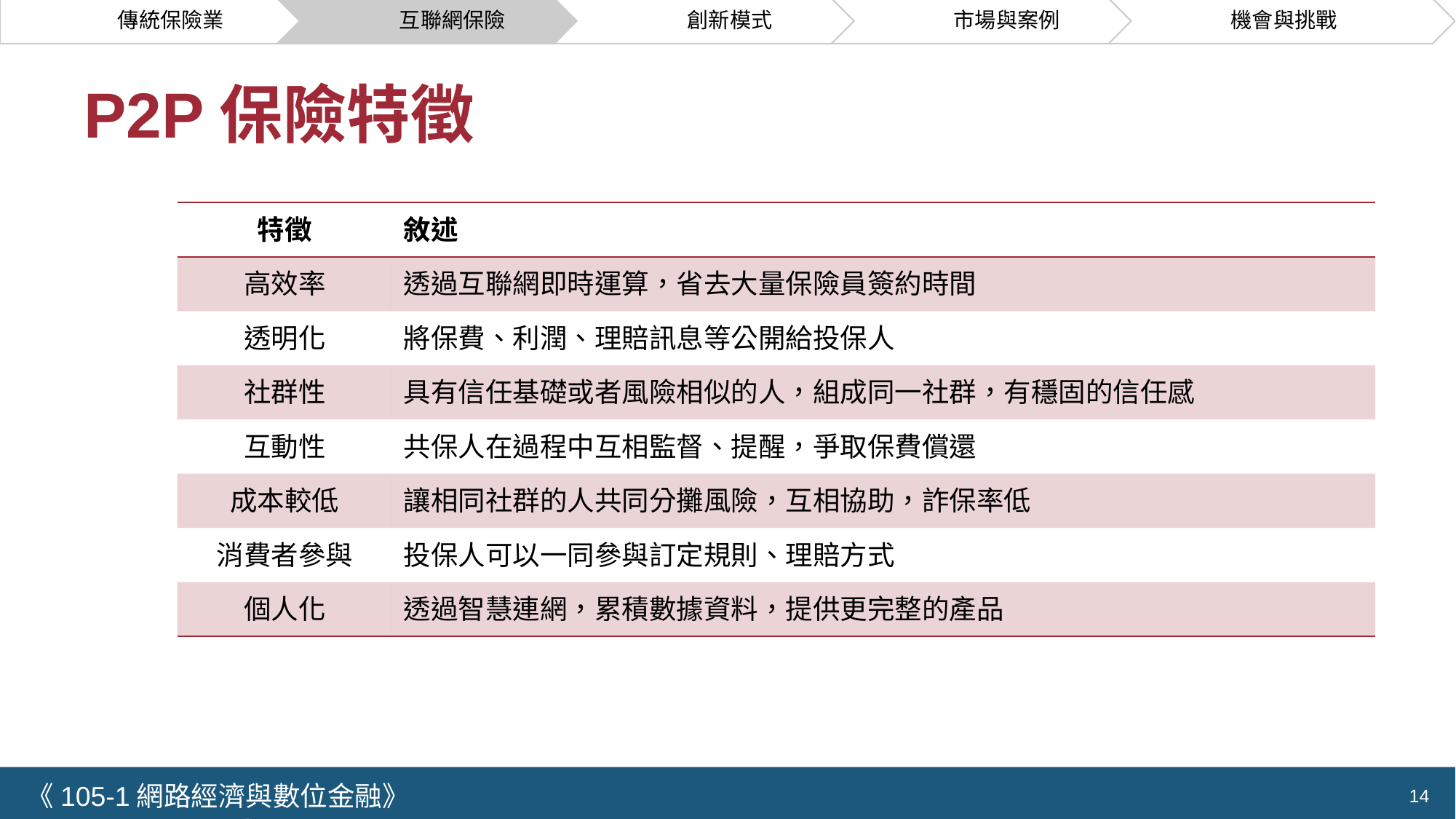

傳統保險業
互聯網保險
創新模式
市場與案例
機會與挑戰
# P2P保險特徵
| 特徵 | 敘述 |
| --- | --- |
| 高效率 | 透過互聯網即時運算，省去大量保險員簽約時間 |
| 透明化 | 將保費、利潤、理賠訊息等公開給投保人 |
| 社群性 | 具有信任基礎或者風險相似的人，組成同一社群，有穩固的信任感 |
| 互動性 | 共保人在過程中互相監督、提醒，爭取保費償還 |
| 成本較低 | 讓相同社群的人共同分攤風險，互相協助，詐保率低 |
| 消費者參與 | 投保人可以一同參與訂定規則、理賠方式 |
| 個人化 | 透過智慧連網，累積數據資料，提供更完整的產品 |

《105-1網路經濟與數位金融》                                                                                                                                             NCTU.IIM.IEBI Lab
14